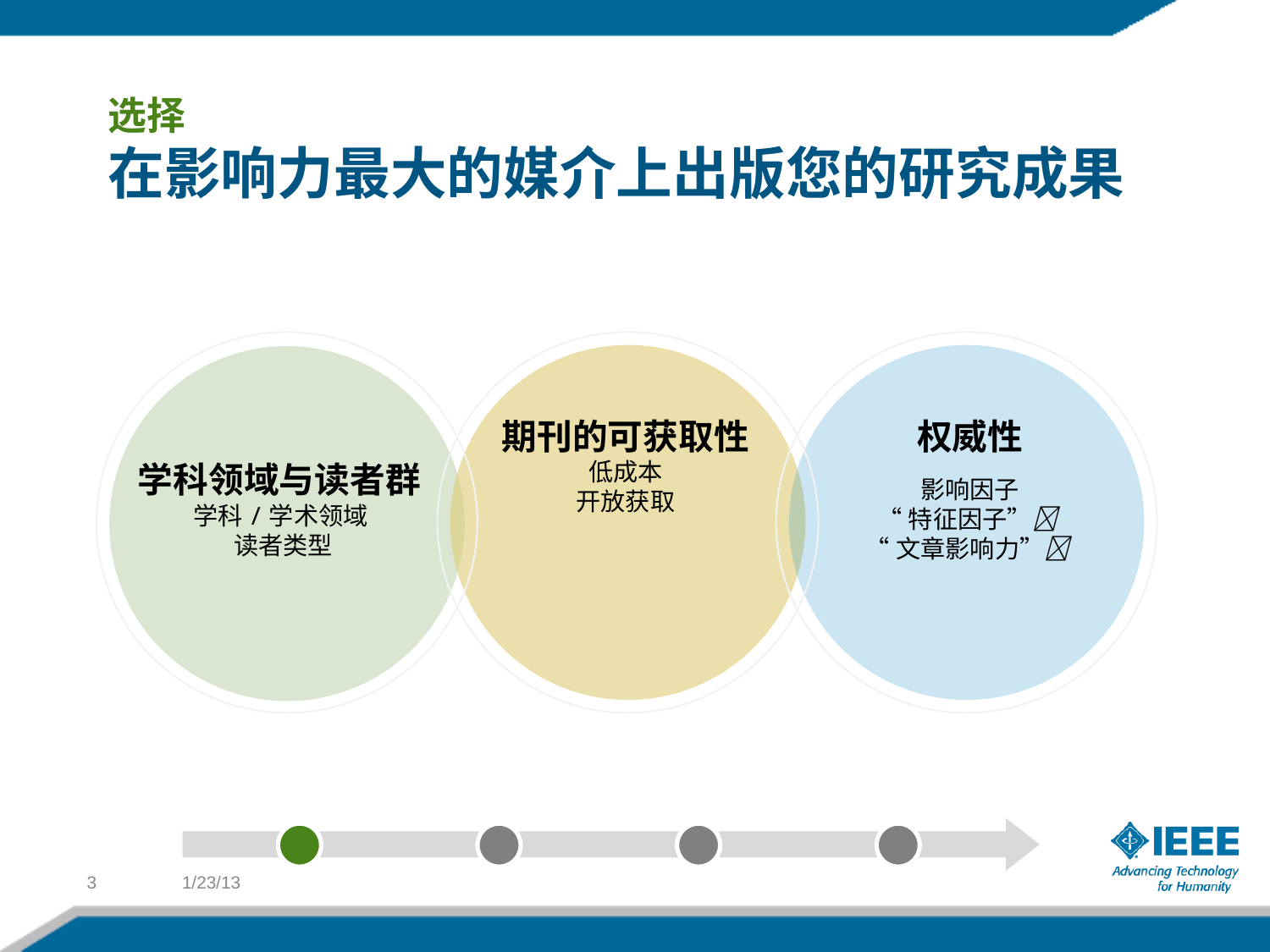

# 选择 在影响力最大的媒介上出版您的研究成果

期刊的可获取性
低成本
开放获取
权威性
影响因子
“特征因子”™
“文章影响力”™

学科领域与读者群
学科/学术领域
读者类型

3
1/23/13